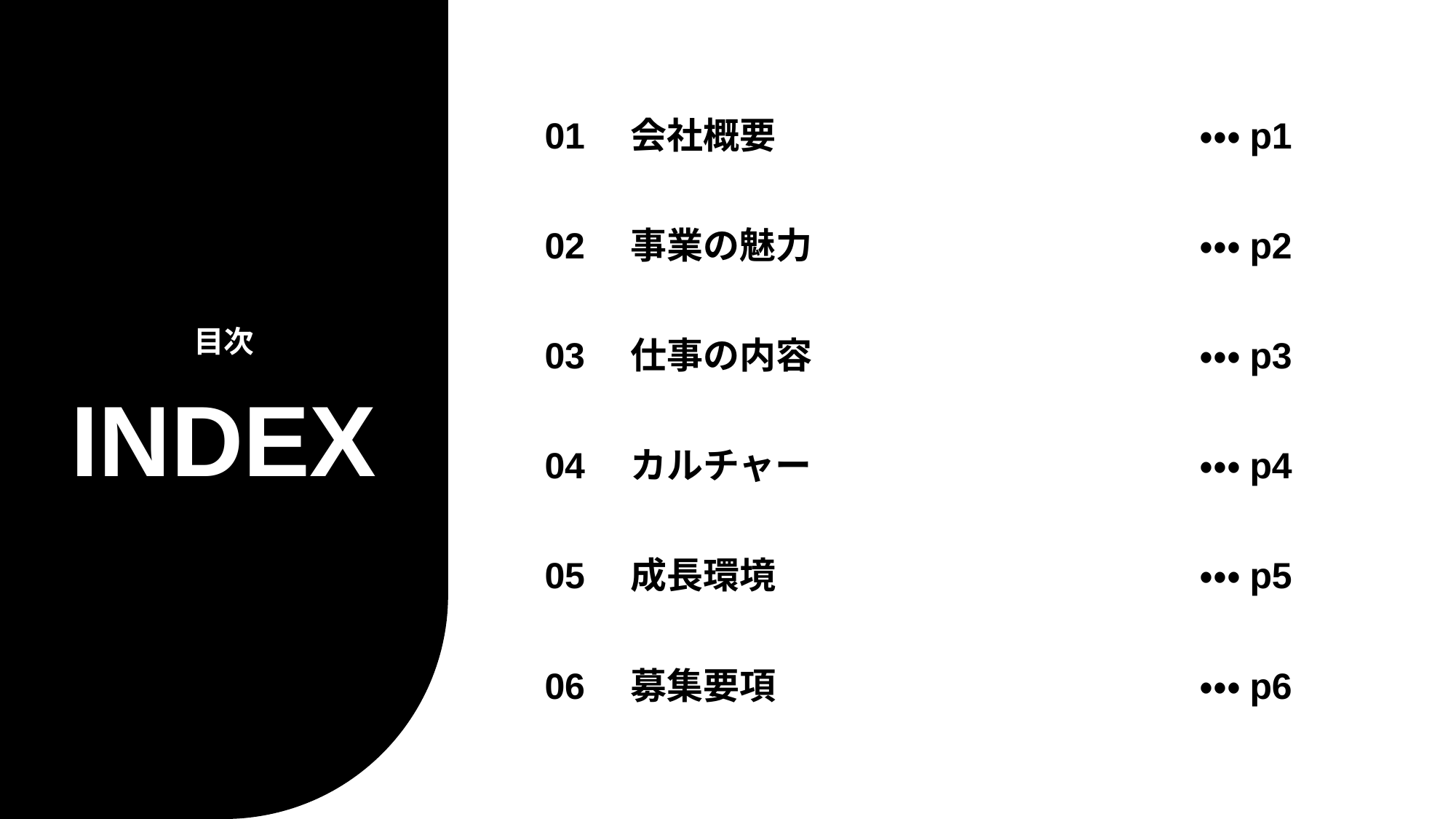

目次
INDEX
01　会社概要				・・・p1
02　事業の魅力				・・・p2
03　仕事の内容				・・・p3
04　カルチャー				・・・p4
05　成長環境				・・・p5
06　募集要項				・・・p6